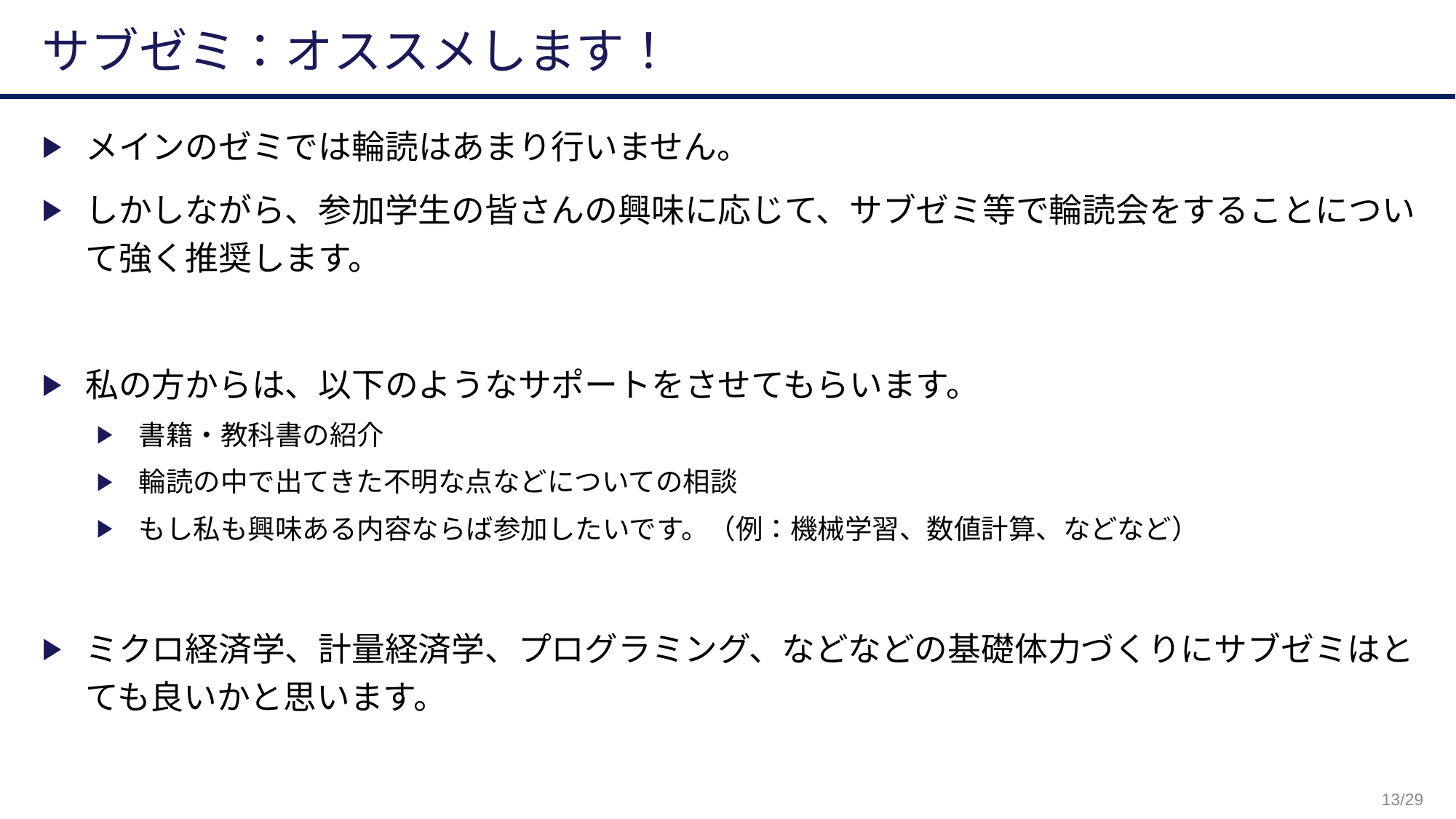

# サブゼミ：オススメします！
メインのゼミでは輪読はあまり行いません。
しかしながら、参加学生の皆さんの興味に応じて、サブゼミ等で輪読会をすることについて強く推奨します。

私の方からは、以下のようなサポートをさせてもらいます。
書籍・教科書の紹介
輪読の中で出てきた不明な点などについての相談
もし私も興味ある内容ならば参加したいです。（例：機械学習、数値計算、などなど）

ミクロ経済学、計量経済学、プログラミング、などなどの基礎体力づくりにサブゼミはとても良いかと思います。
13/29